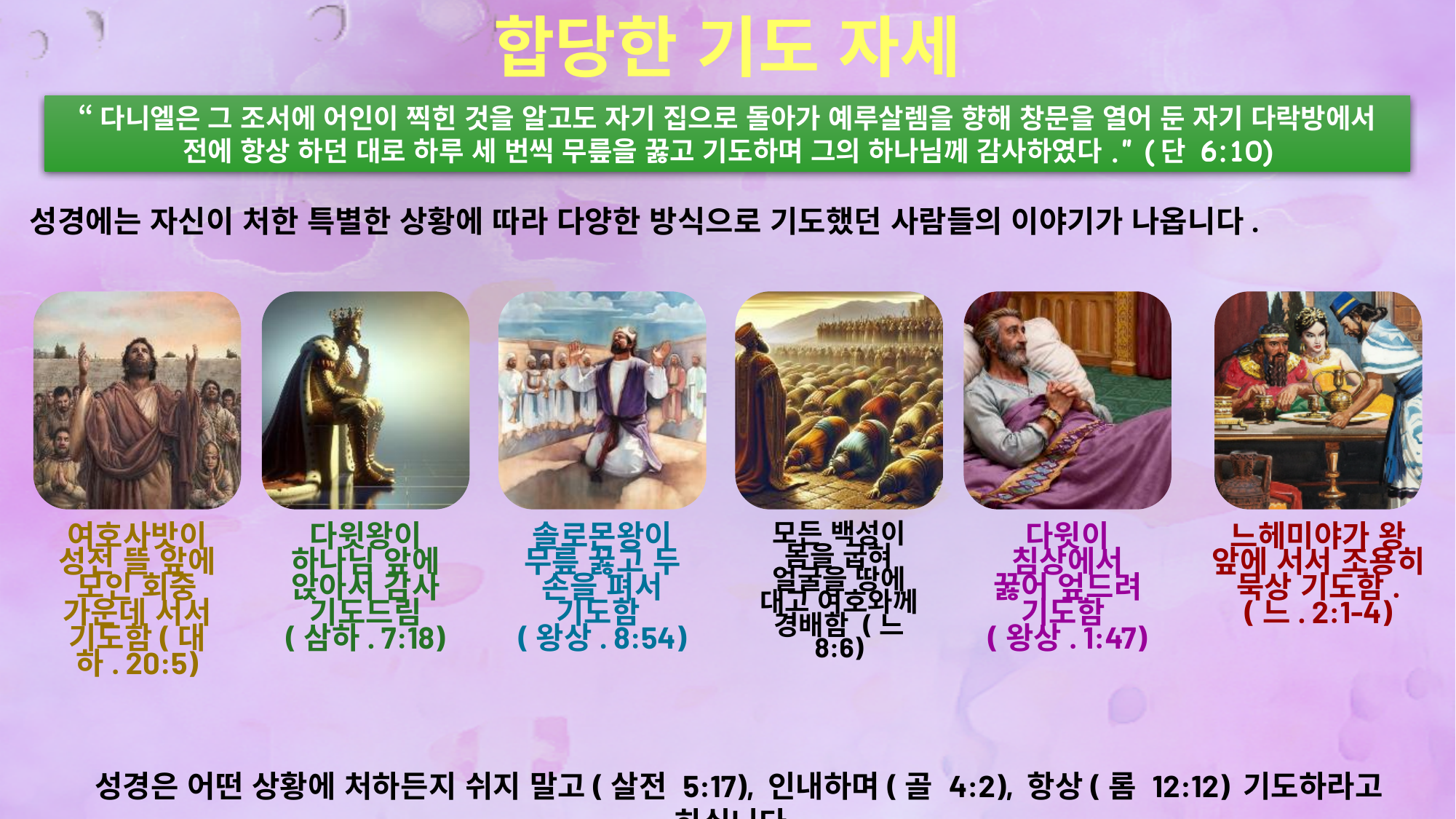

합당한 기도 자세

“다니엘은 그 조서에 어인이 찍힌 것을 알고도 자기 집으로 돌아가 예루살렘을 향해 창문을 열어 둔 자기 다락방에서 전에 항상 하던 대로 하루 세 번씩 무릎을 꿇고 기도하며 그의 하나님께 감사하였다.” (단 6:10)
성경에는 자신이 처한 특별한 상황에 따라 다양한 방식으로 기도했던 사람들의 이야기가 나옵니다.
여호사밧이 성전 뜰 앞에 모인 회중 가운데 서서 기도함(대하. 20:5)
다윗왕이 하나님 앞에 앉아서 감사 기도드림
(삼하. 7:18)
솔로몬왕이 무릎 꿇고 두 손을 펴서 기도함
(왕상. 8:54)
모든 백성이 몸을 굽혀 얼굴을 땅에 대고 여호와께 경배함 (느 8:6)
다윗이 침상에서 꿇어 엎드려 기도함
(왕상. 1:47)
느헤미야가 왕 앞에 서서 조용히 묵상 기도함.
(느. 2:1-4)
성경은 어떤 상황에 처하든지 쉬지 말고(살전 5:17), 인내하며(골 4:2), 항상(롬 12:12) 기도하라고 하십니다.